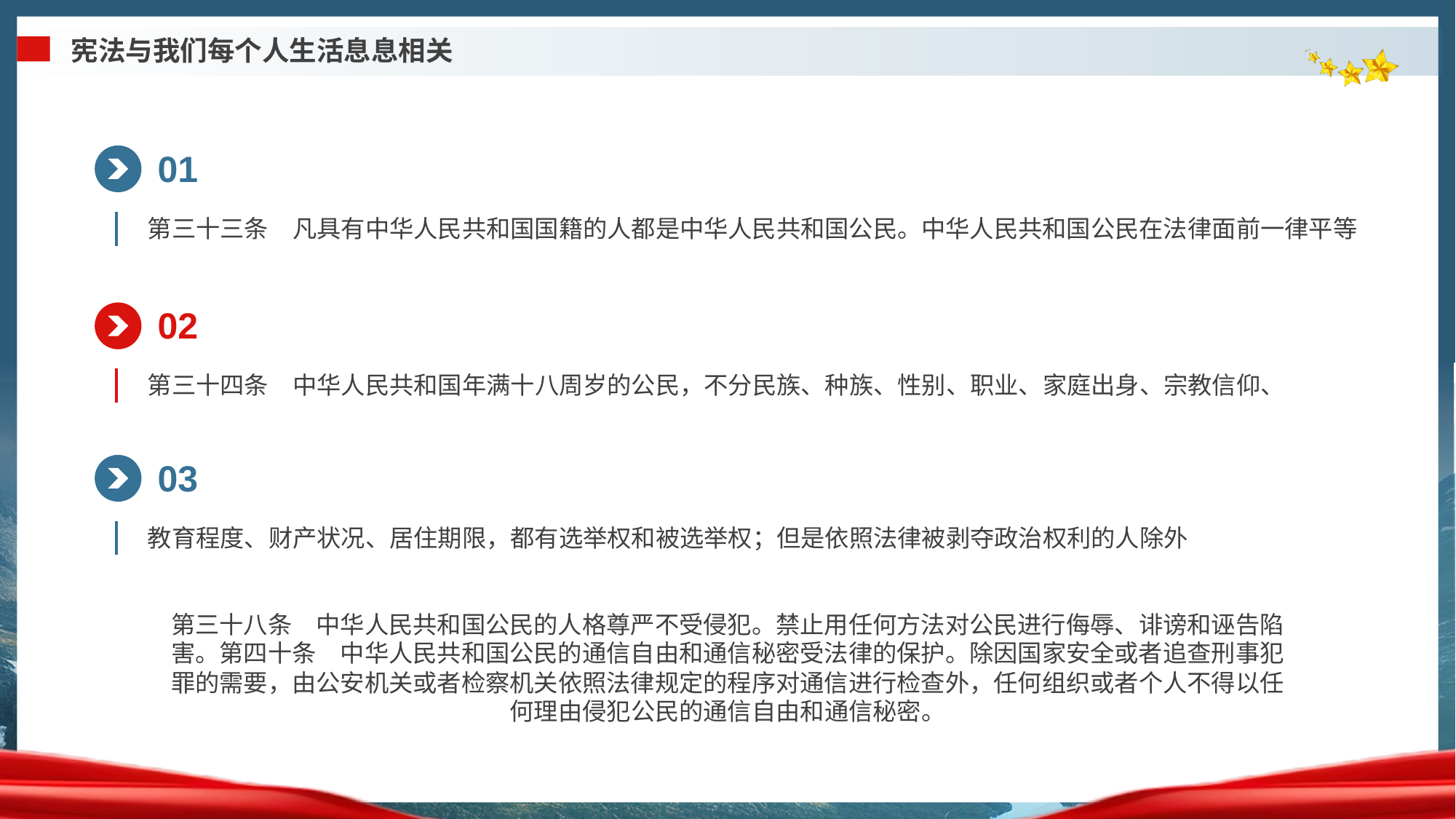

01

第三十三条　凡具有中华人民共和国国籍的人都是中华人民共和国公民。中华人民共和国公民在法律面前一律平等
02

第三十四条　中华人民共和国年满十八周岁的公民，不分民族、种族、性别、职业、家庭出身、宗教信仰、
03

教育程度、财产状况、居住期限，都有选举权和被选举权；但是依照法律被剥夺政治权利的人除外
第三十八条　中华人民共和国公民的人格尊严不受侵犯。禁止用任何方法对公民进行侮辱、诽谤和诬告陷害。第四十条　中华人民共和国公民的通信自由和通信秘密受法律的保护。除因国家安全或者追查刑事犯罪的需要，由公安机关或者检察机关依照法律规定的程序对通信进行检查外，任何组织或者个人不得以任何理由侵犯公民的通信自由和通信秘密。